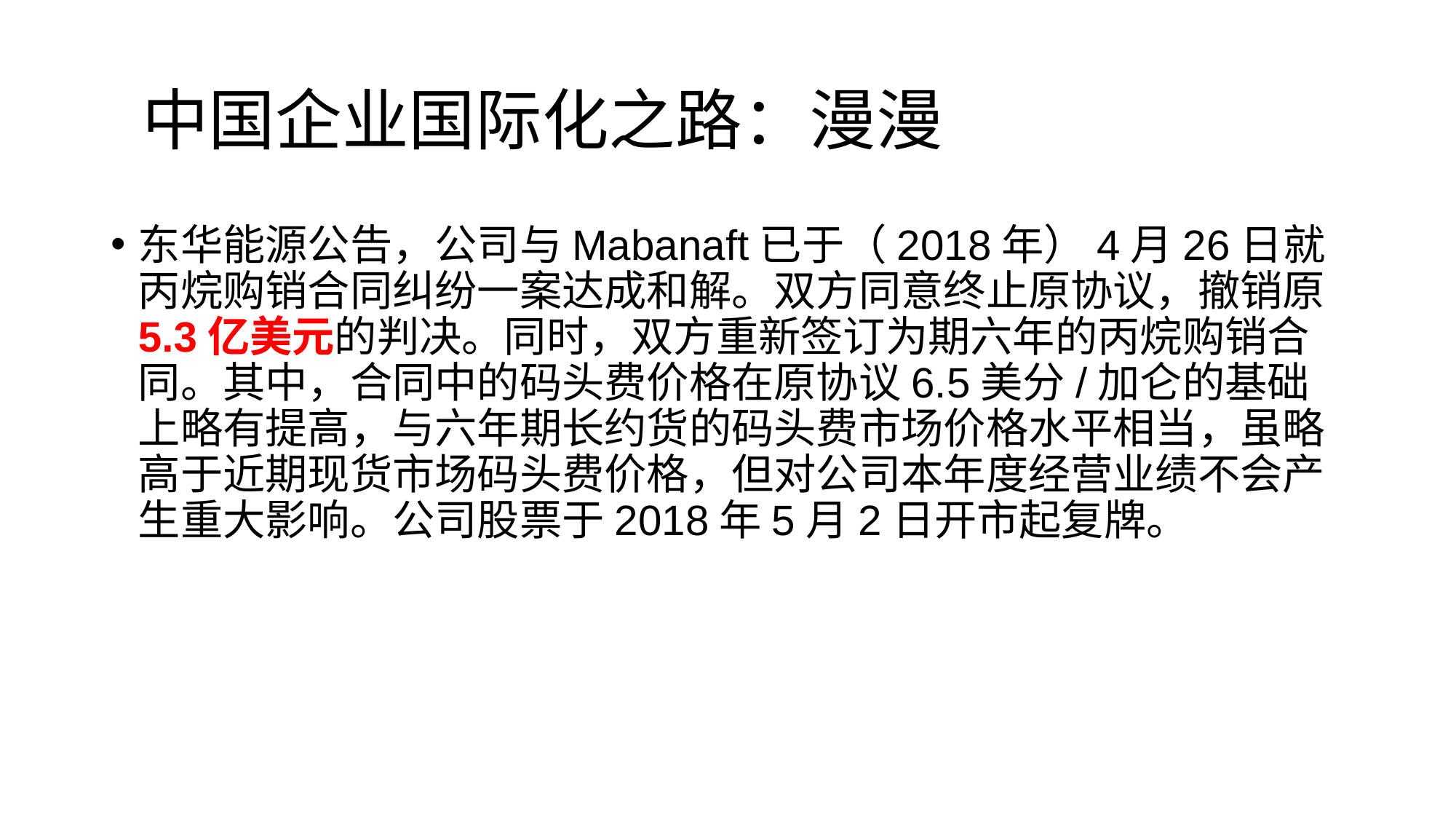

# 中国企业国际化之路：漫漫
东华能源公告，公司与Mabanaft已于（2018年）4月26日就丙烷购销合同纠纷一案达成和解。双方同意终止原协议，撤销原5.3亿美元的判决。同时，双方重新签订为期六年的丙烷购销合同。其中，合同中的码头费价格在原协议6.5美分/加仑的基础上略有提高，与六年期长约货的码头费市场价格水平相当，虽略高于近期现货市场码头费价格，但对公司本年度经营业绩不会产生重大影响。公司股票于2018年5月2日开市起复牌。